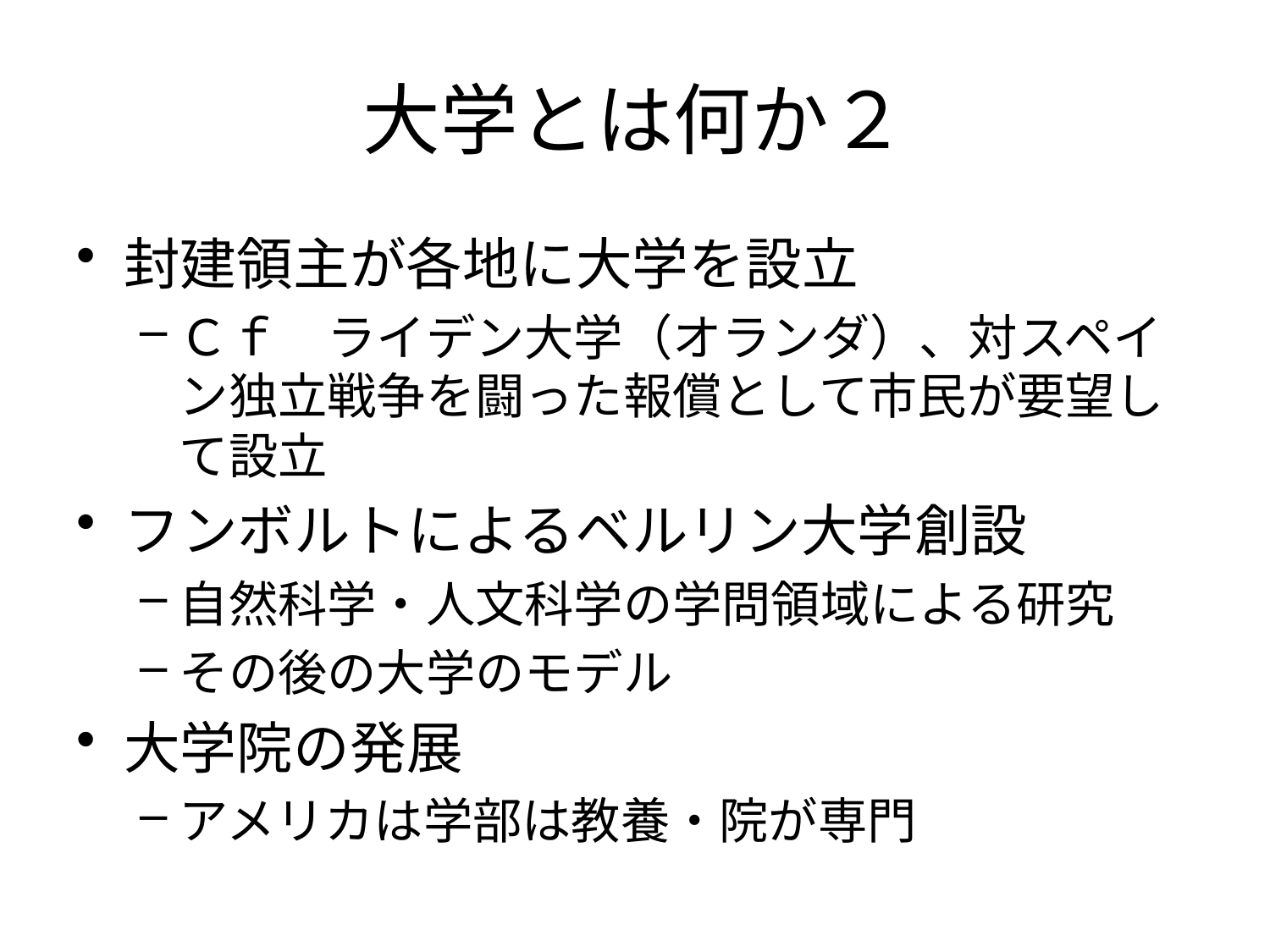

# 大学とは何か２
封建領主が各地に大学を設立
Ｃｆ　ライデン大学（オランダ）、対スペイン独立戦争を闘った報償として市民が要望して設立
フンボルトによるベルリン大学創設
自然科学・人文科学の学問領域による研究
その後の大学のモデル
大学院の発展
アメリカは学部は教養・院が専門